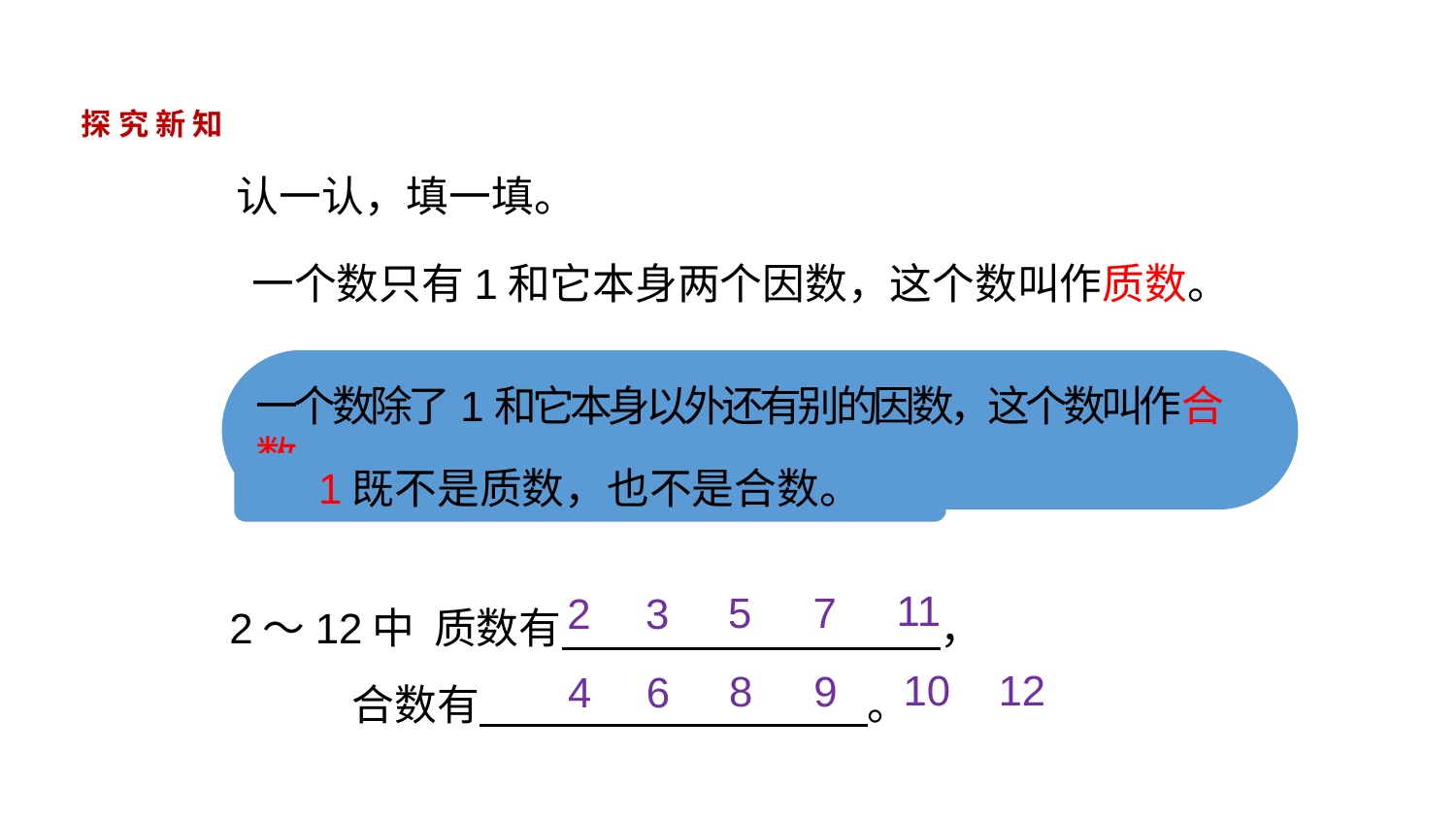

探 究 新 知
认一认，填一填。
一个数只有1和它本身两个因数，这个数叫作质数。
一个数除了1和它本身以外还有别的因数，这个数叫作合数。
1既不是质数，也不是合数。
            2～12中  质数有                                        ，
                           合数有                                         。
11
5
7
2
3
10
12
8
9
4
6